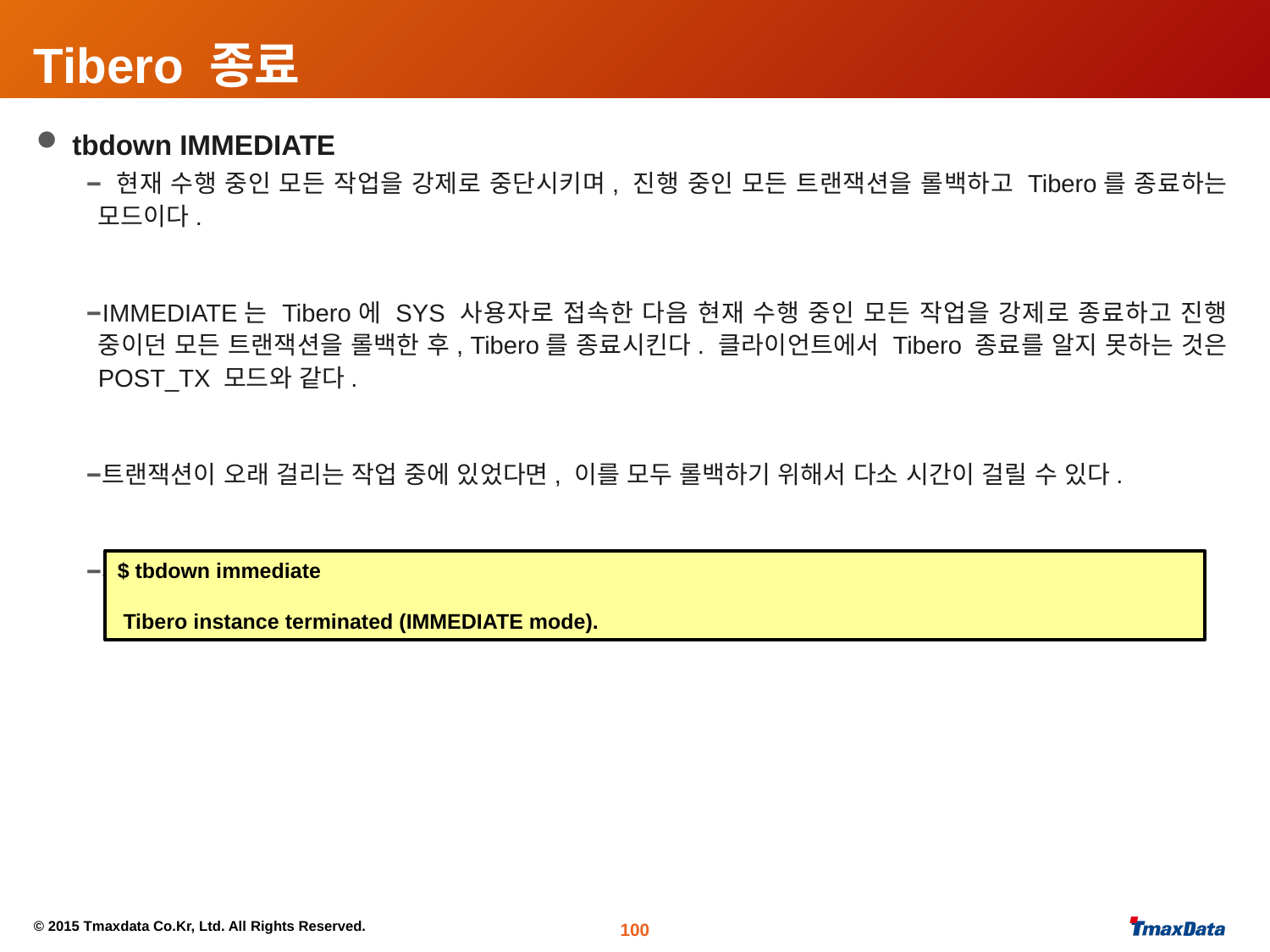

# Tibero 종료
 tbdown IMMEDIATE
 현재 수행 중인 모든 작업을 강제로 중단시키며, 진행 중인 모든 트랜잭션을 롤백하고 Tibero를 종료하는 모드이다.

IMMEDIATE는 Tibero에 SYS 사용자로 접속한 다음 현재 수행 중인 모든 작업을 강제로 종료하고 진행 중이던 모든 트랜잭션을 롤백한 후, Tibero를 종료시킨다. 클라이언트에서 Tibero 종료를 알지 못하는 것은 POST_TX 모드와 같다.

트랜잭션이 오래 걸리는 작업 중에 있었다면, 이를 모두 롤백하기 위해서 다소 시간이 걸릴 수 있다.

사용 예는 다음과 같다.

$ tbdown immediate

 Tibero instance terminated (IMMEDIATE mode).